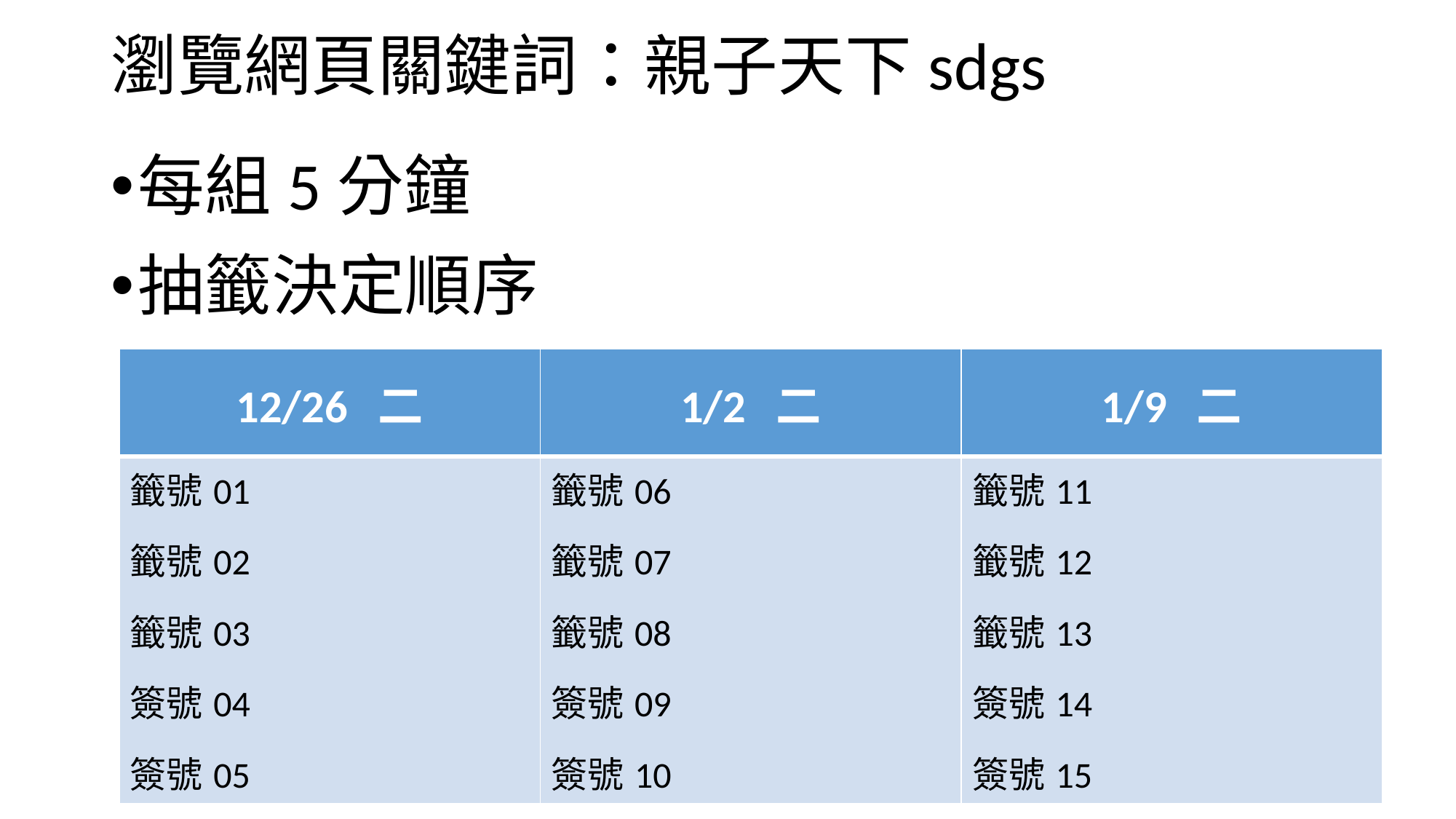

# 瀏覽網頁關鍵詞：親子天下sdgs
每組5分鐘
抽籤決定順序

| 12/26 二 | 1/2 二 | 1/9 二 |
| --- | --- | --- |
| 籤號01 籤號02 籤號03 簽號04 簽號05 | 籤號06 籤號07 籤號08 簽號09 簽號10 | 籤號11 籤號12 籤號13 簽號14 簽號15 |